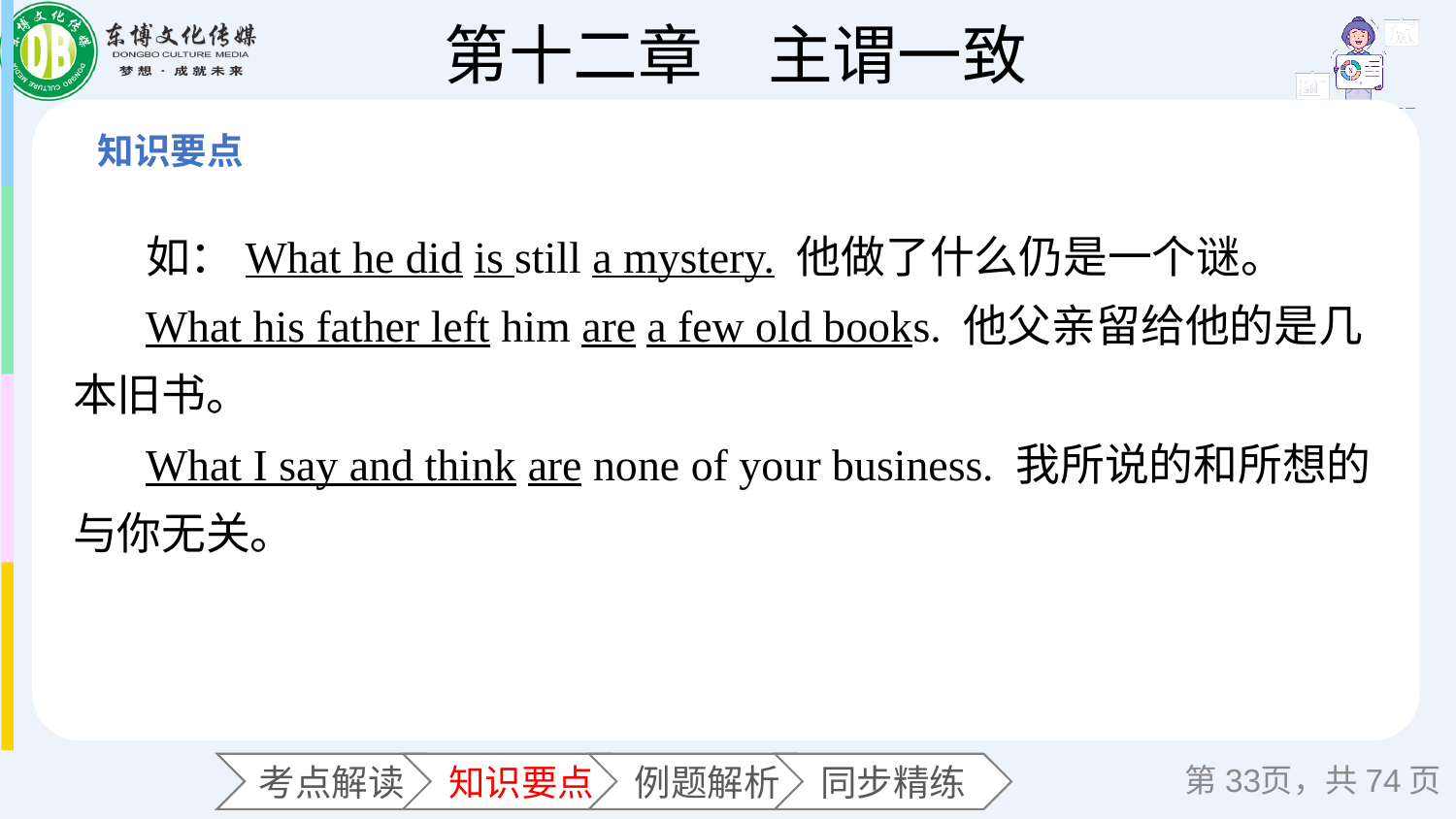

如：What he did is still a mystery. 他做了什么仍是一个谜。
What his father left him are a few old books. 他父亲留给他的是几本旧书。
What I say and think are none of your business. 我所说的和所想的与你无关。
第33页，共74页